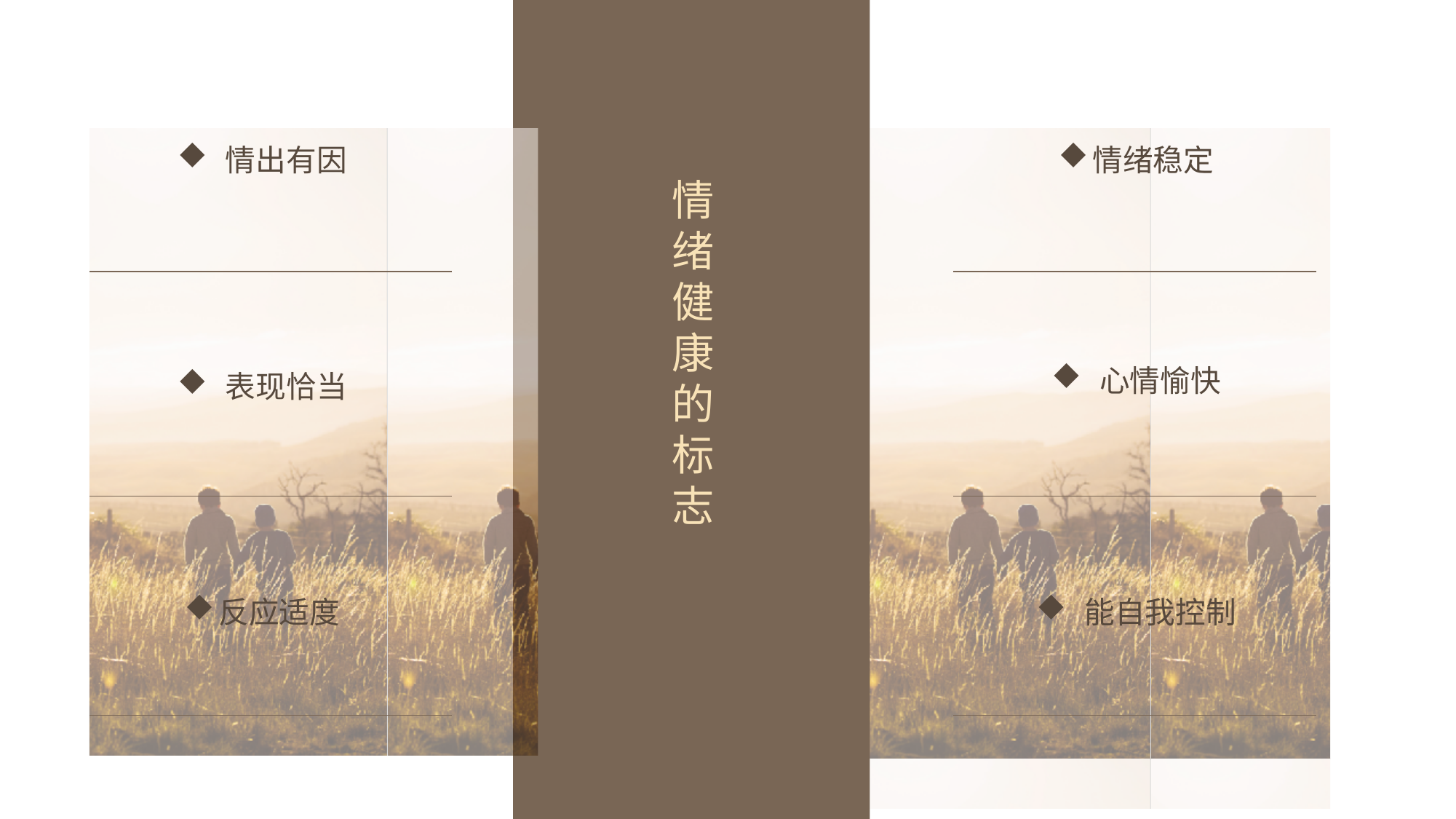

情出有因

情绪稳定
情绪健康的标志
 心情愉快
 表现恰当
反应适度
 能自我控制